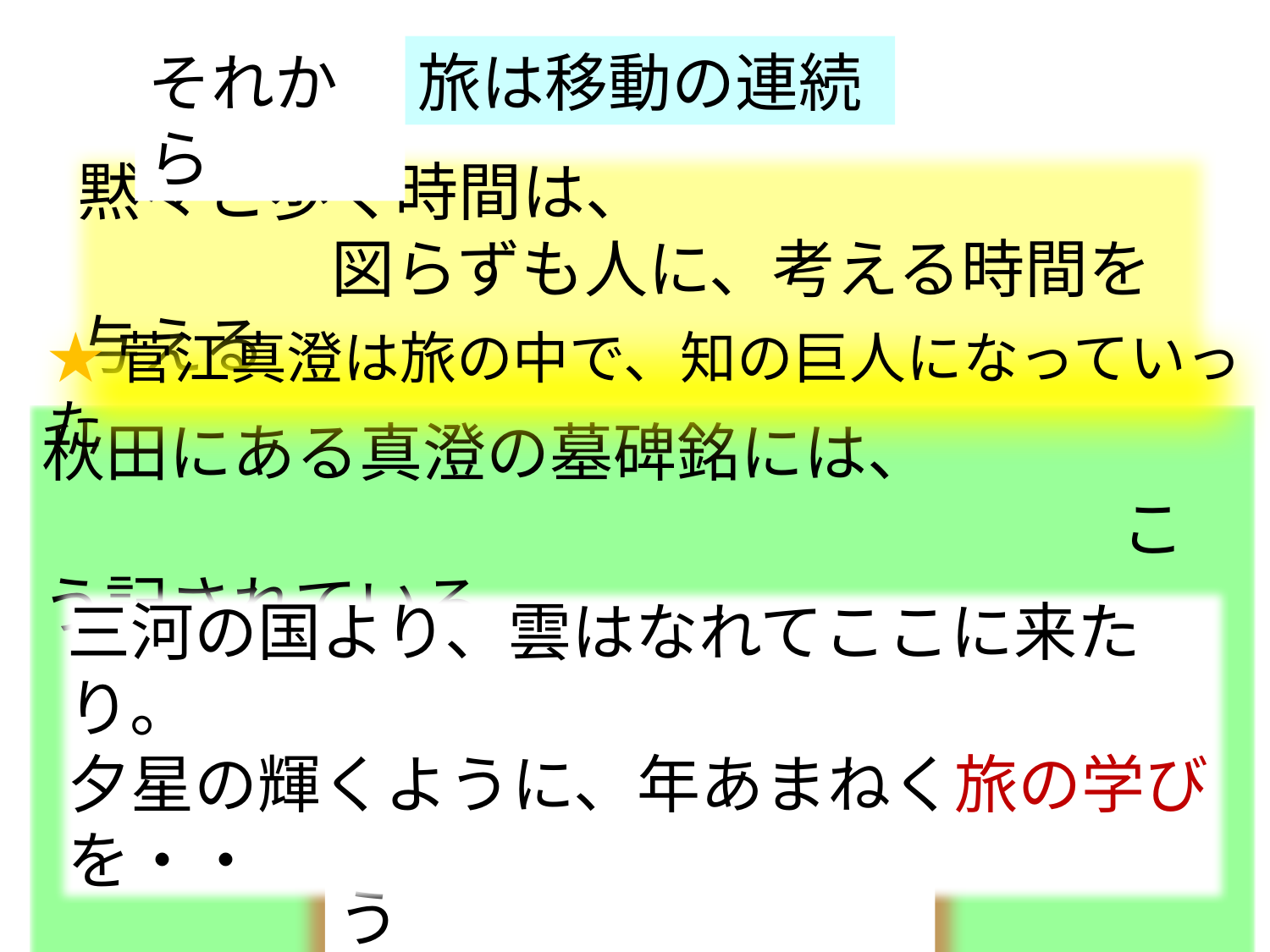

それから
旅は移動の連続
黙々と歩く時間は、
　　　　図らずも人に、考える時間を与える
★菅江真澄は旅の中で、知の巨人になっていった
秋田にある真澄の墓碑銘には、
　　　　　　　　　　　　　　　　　こう記されている

三河の国より、雲はなれてここに来たり。
夕星の輝くように、年あまねく旅の学びを・・
　書を持ち旅に出よう